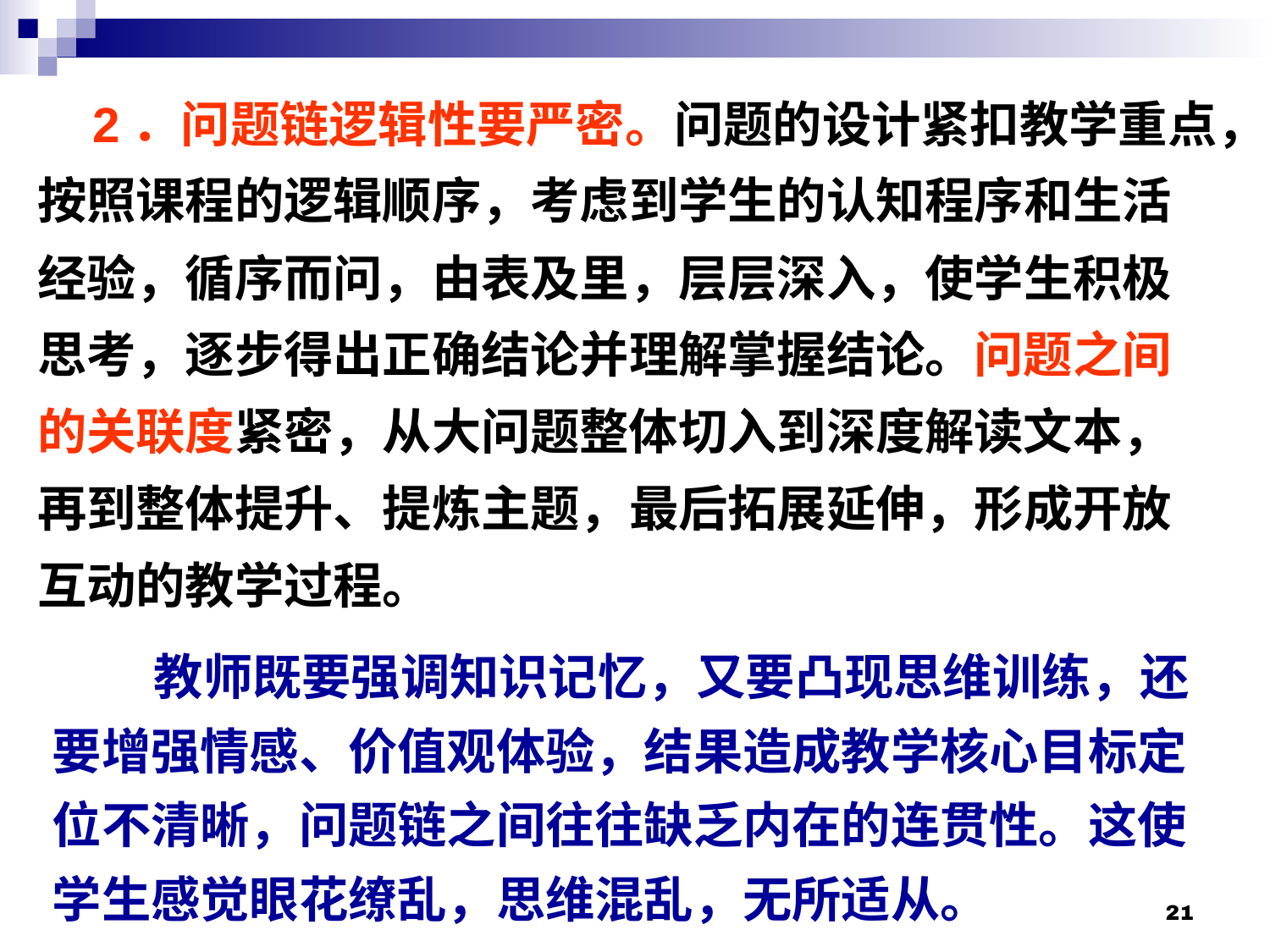

2．问题链逻辑性要严密。问题的设计紧扣教学重点，按照课程的逻辑顺序，考虑到学生的认知程序和生活经验，循序而问，由表及里，层层深入，使学生积极思考，逐步得出正确结论并理解掌握结论。问题之间的关联度紧密，从大问题整体切入到深度解读文本，再到整体提升、提炼主题，最后拓展延伸，形成开放互动的教学过程。
        教师既要强调知识记忆，又要凸现思维训练，还要增强情感、价值观体验，结果造成教学核心目标定位不清晰，问题链之间往往缺乏内在的连贯性。这使学生感觉眼花缭乱，思维混乱，无所适从。
21